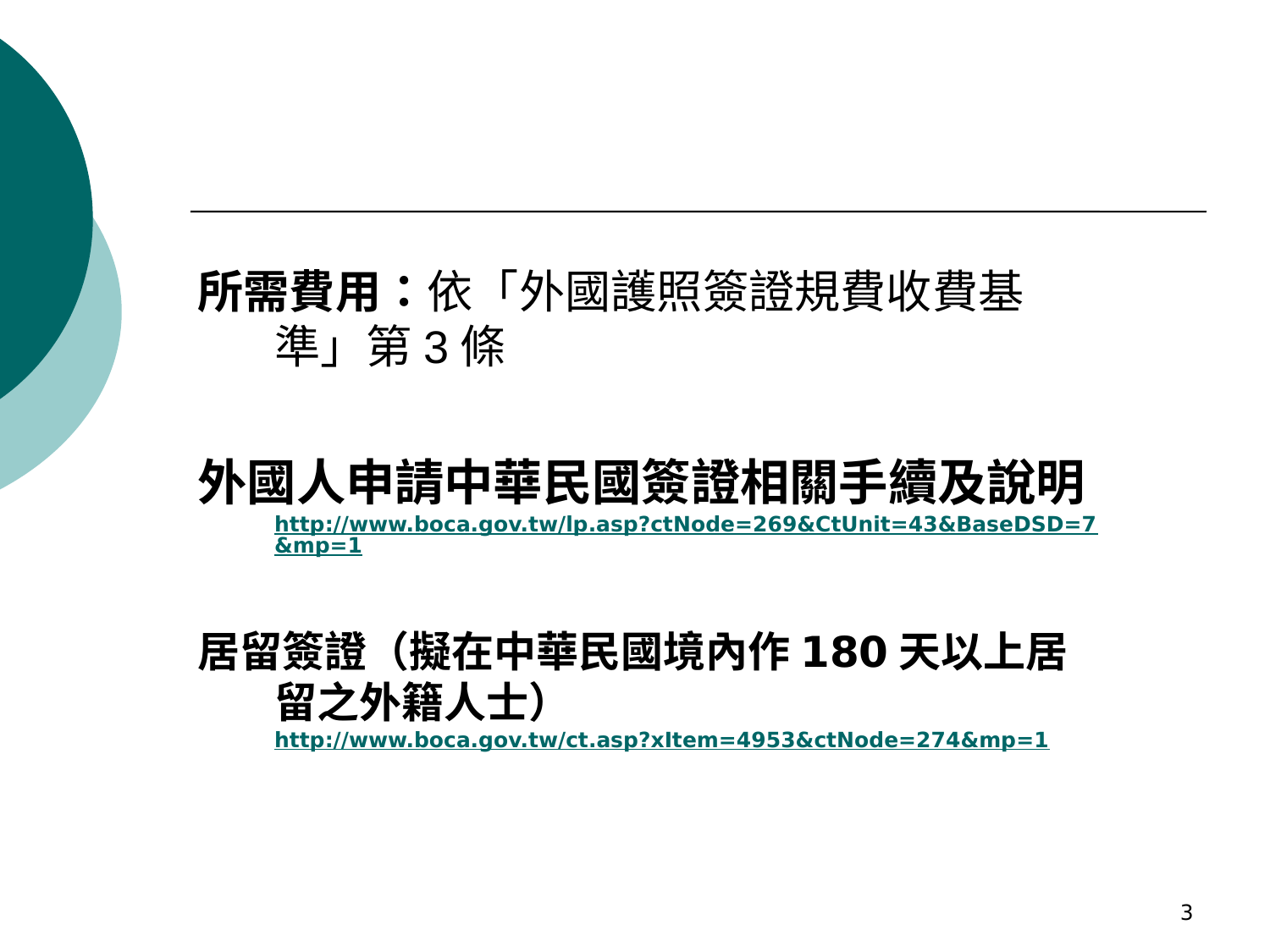

#
所需費用：依「外國護照簽證規費收費基準」第3條

外國人申請中華民國簽證相關手續及說明http://www.boca.gov.tw/lp.asp?ctNode=269&CtUnit=43&BaseDSD=7&mp=1

居留簽證（擬在中華民國境內作180天以上居留之外籍人士）http://www.boca.gov.tw/ct.asp?xItem=4953&ctNode=274&mp=1

3